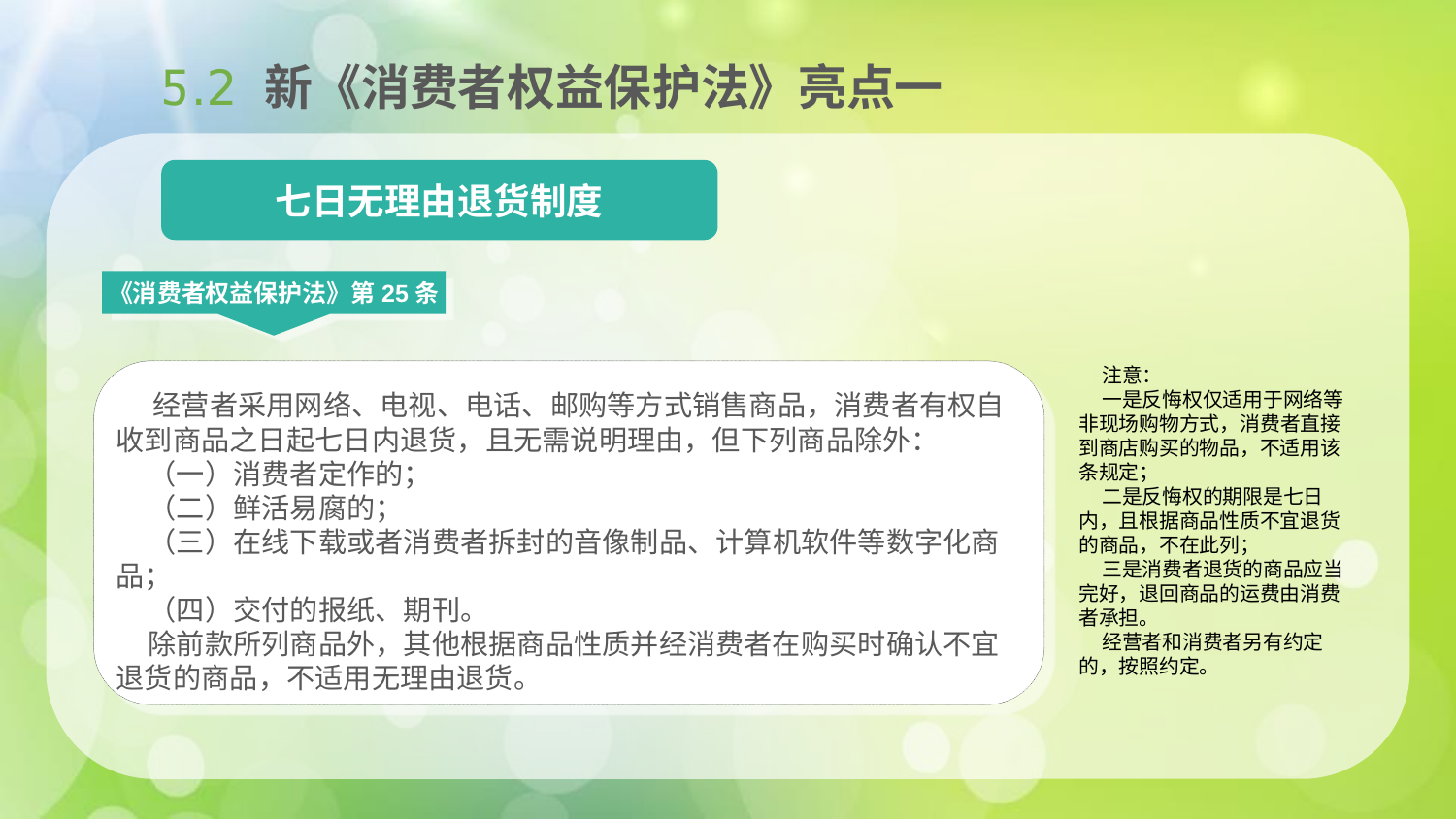

5.2 新《消费者权益保护法》亮点一
七日无理由退货制度
《消费者权益保护法》第25条
    注意：
    一是反悔权仅适用于网络等非现场购物方式，消费者直接到商店购买的物品，不适用该条规定；
    二是反悔权的期限是七日内，且根据商品性质不宜退货的商品，不在此列；
    三是消费者退货的商品应当完好，退回商品的运费由消费者承担。
    经营者和消费者另有约定的，按照约定。

    经营者采用网络、电视、电话、邮购等方式销售商品，消费者有权自收到商品之日起七日内退货，且无需说明理由，但下列商品除外：
    （一）消费者定作的；
    （二）鲜活易腐的；
    （三）在线下载或者消费者拆封的音像制品、计算机软件等数字化商品；
    （四）交付的报纸、期刊。
    除前款所列商品外，其他根据商品性质并经消费者在购买时确认不宜退货的商品，不适用无理由退货。